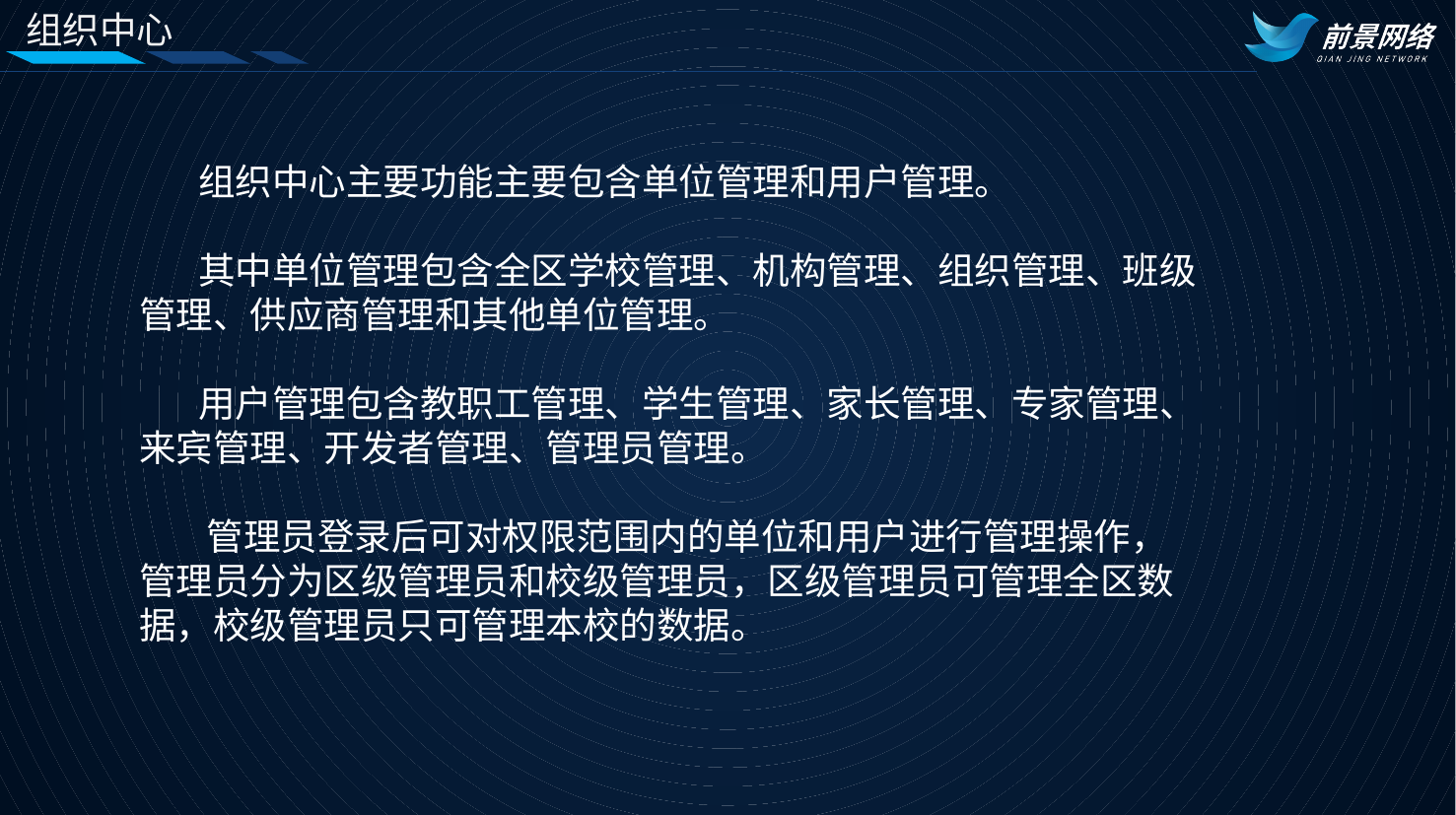

# 组织中心
      组织中心主要功能主要包含单位管理和用户管理。

      其中单位管理包含全区学校管理、机构管理、组织管理、班级管理、供应商管理和其他单位管理。

      用户管理包含教职工管理、学生管理、家长管理、专家管理、来宾管理、开发者管理、管理员管理。

       管理员登录后可对权限范围内的单位和用户进行管理操作，管理员分为区级管理员和校级管理员，区级管理员可管理全区数据，校级管理员只可管理本校的数据。